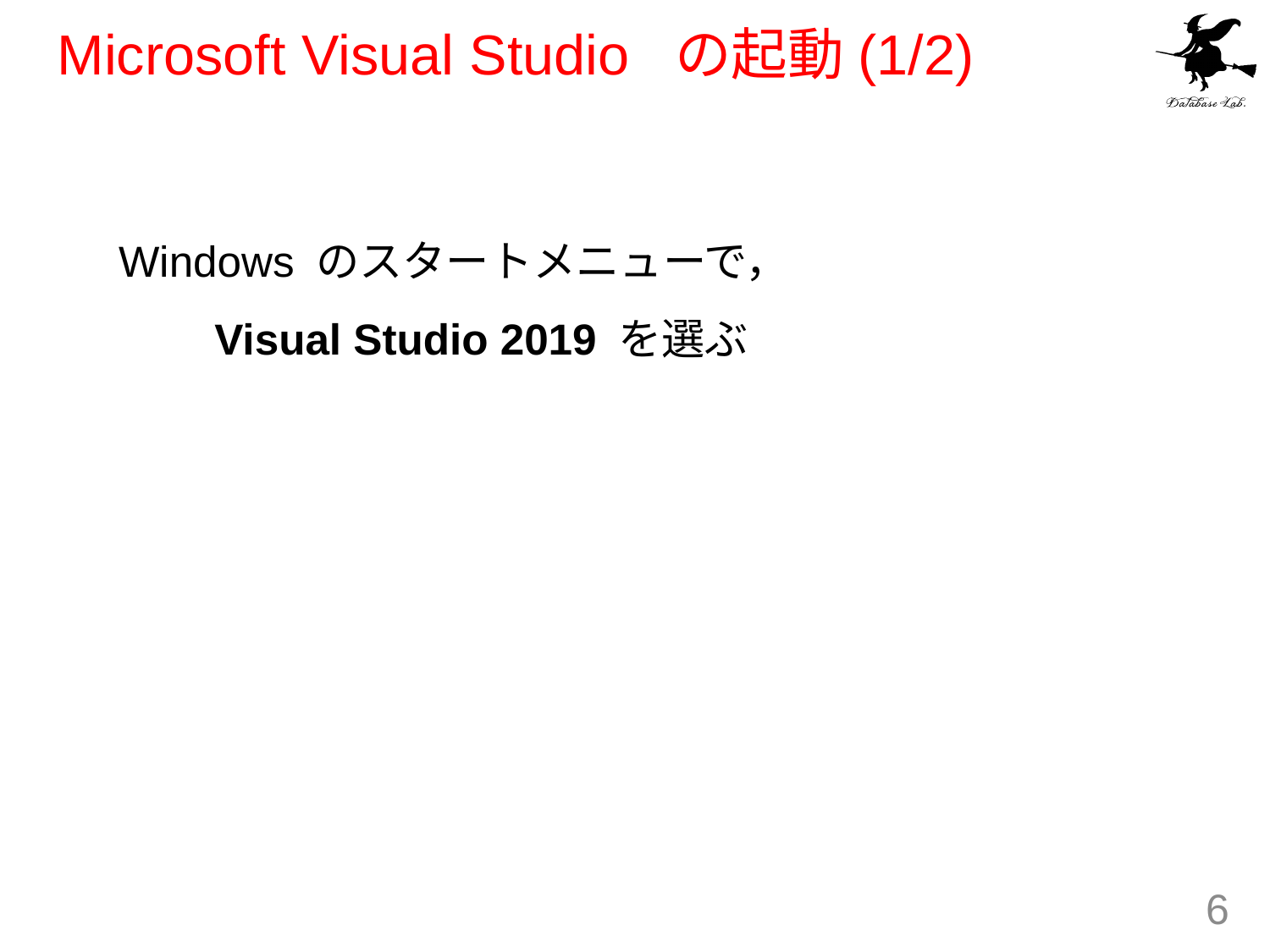

# Microsoft Visual Studio  の起動(1/2)
Windows のスタートメニューで，
　　Visual Studio 2019 を選ぶ
6